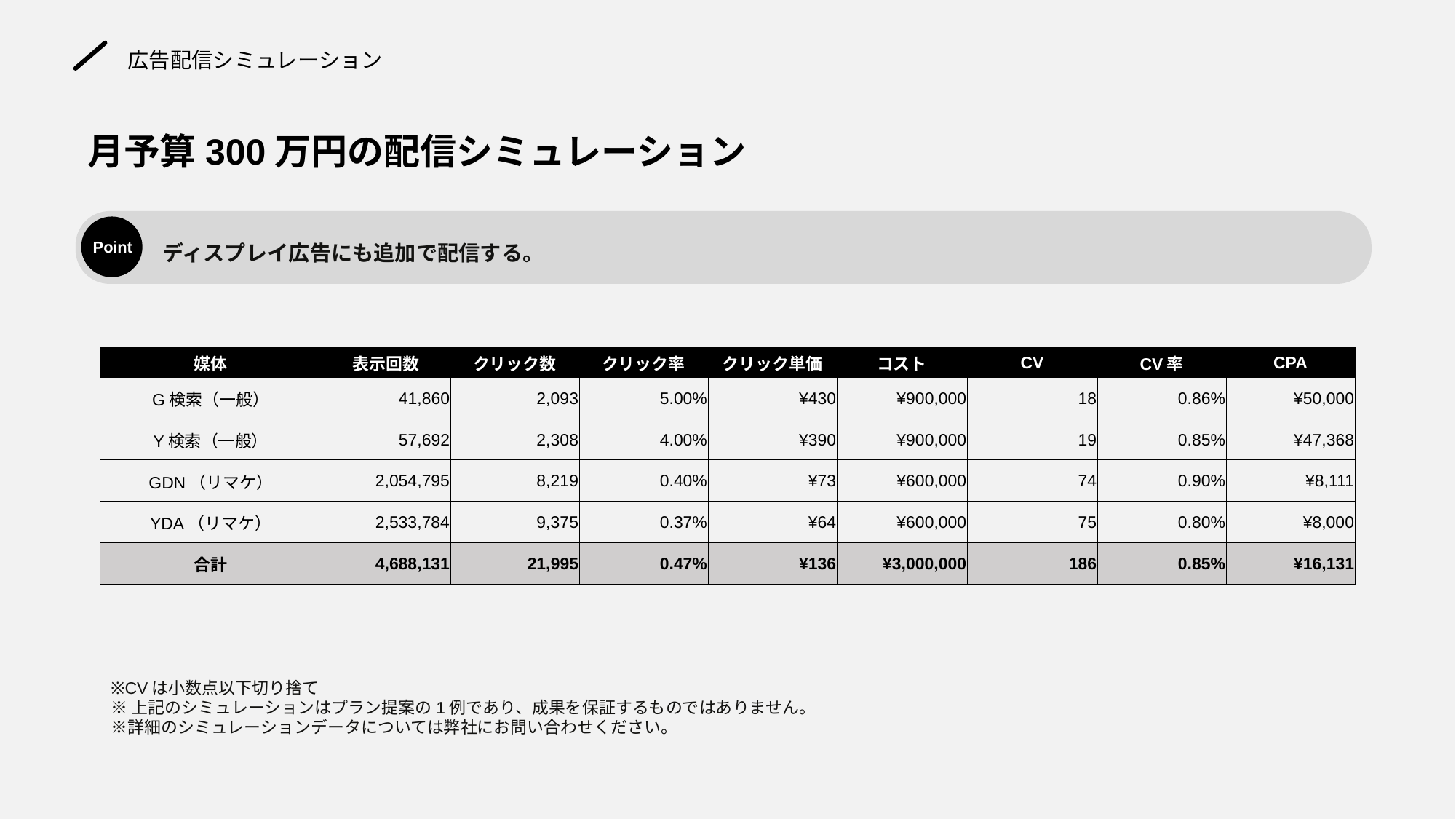

広告配信シミュレーション
# 月予算300万円の配信シミュレーション

ディスプレイ広告にも追加で配信する。
Point
| 媒体 | 表示回数 | クリック数 | クリック率 | クリック単価 | コスト | CV | CV率 | CPA |
| --- | --- | --- | --- | --- | --- | --- | --- | --- |
| G検索（一般） | 41,860 | 2,093 | 5.00% | ¥430 | ¥900,000 | 18 | 0.86% | ¥50,000 |
| Y検索（一般） | 57,692 | 2,308 | 4.00% | ¥390 | ¥900,000 | 19 | 0.85% | ¥47,368 |
| GDN（リマケ） | 2,054,795 | 8,219 | 0.40% | ¥73 | ¥600,000 | 74 | 0.90% | ¥8,111 |
| YDA（リマケ） | 2,533,784 | 9,375 | 0.37% | ¥64 | ¥600,000 | 75 | 0.80% | ¥8,000 |
| 合計 | 4,688,131 | 21,995 | 0.47% | ¥136 | ¥3,000,000 | 186 | 0.85% | ¥16,131 |
※CVは小数点以下切り捨て
※上記のシミュレーションはプラン提案の1例であり、成果を保証するものではありません。
※詳細のシミュレーションデータについては弊社にお問い合わせください。